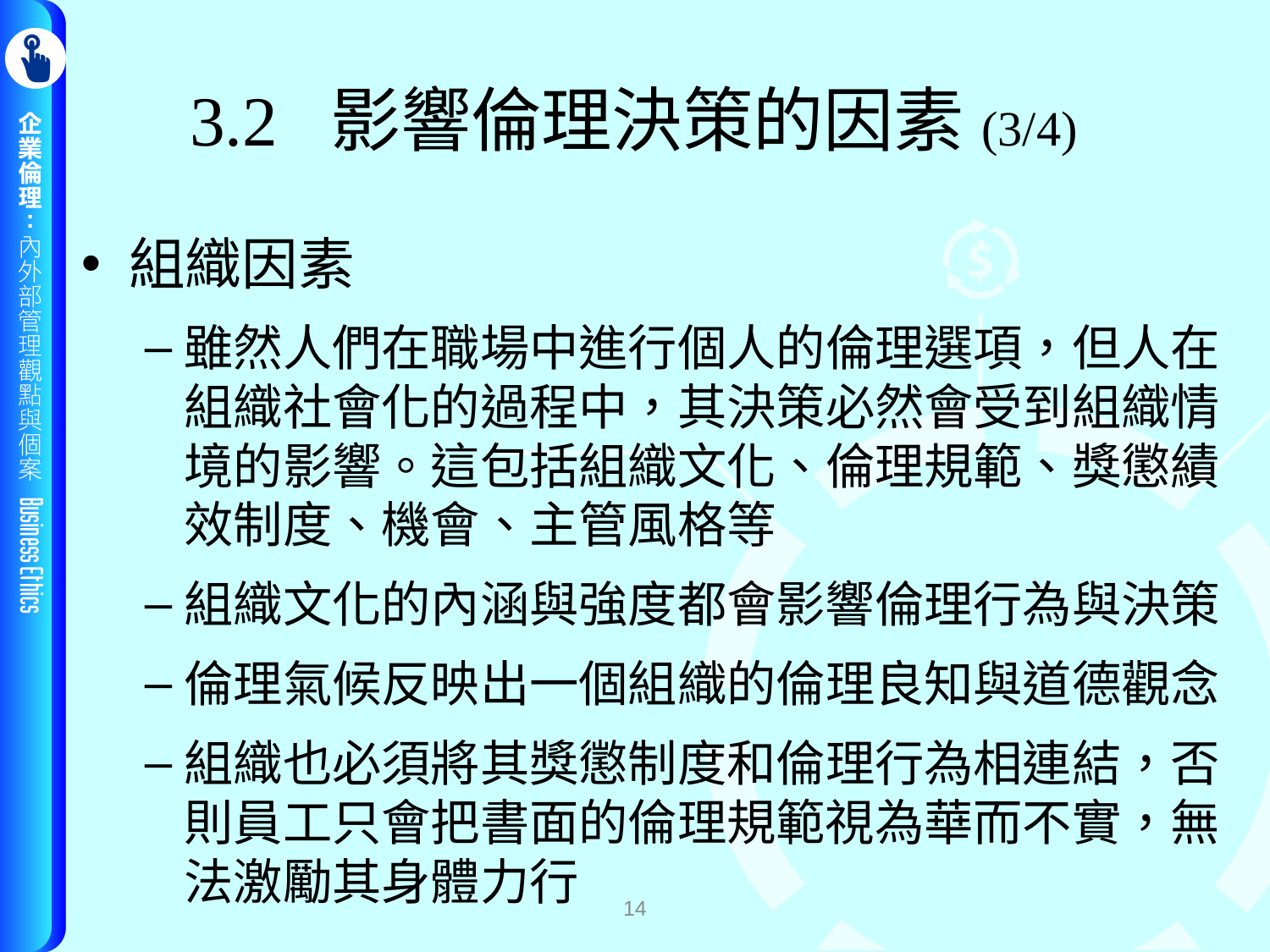

# 3.2  影響倫理決策的因素(3/4)
組織因素
雖然人們在職場中進行個人的倫理選項，但人在組織社會化的過程中，其決策必然會受到組織情境的影響。這包括組織文化、倫理規範、獎懲績效制度、機會、主管風格等
組織文化的內涵與強度都會影響倫理行為與決策
倫理氣候反映出一個組織的倫理良知與道德觀念
組織也必須將其獎懲制度和倫理行為相連結，否則員工只會把書面的倫理規範視為華而不實，無法激勵其身體力行
14